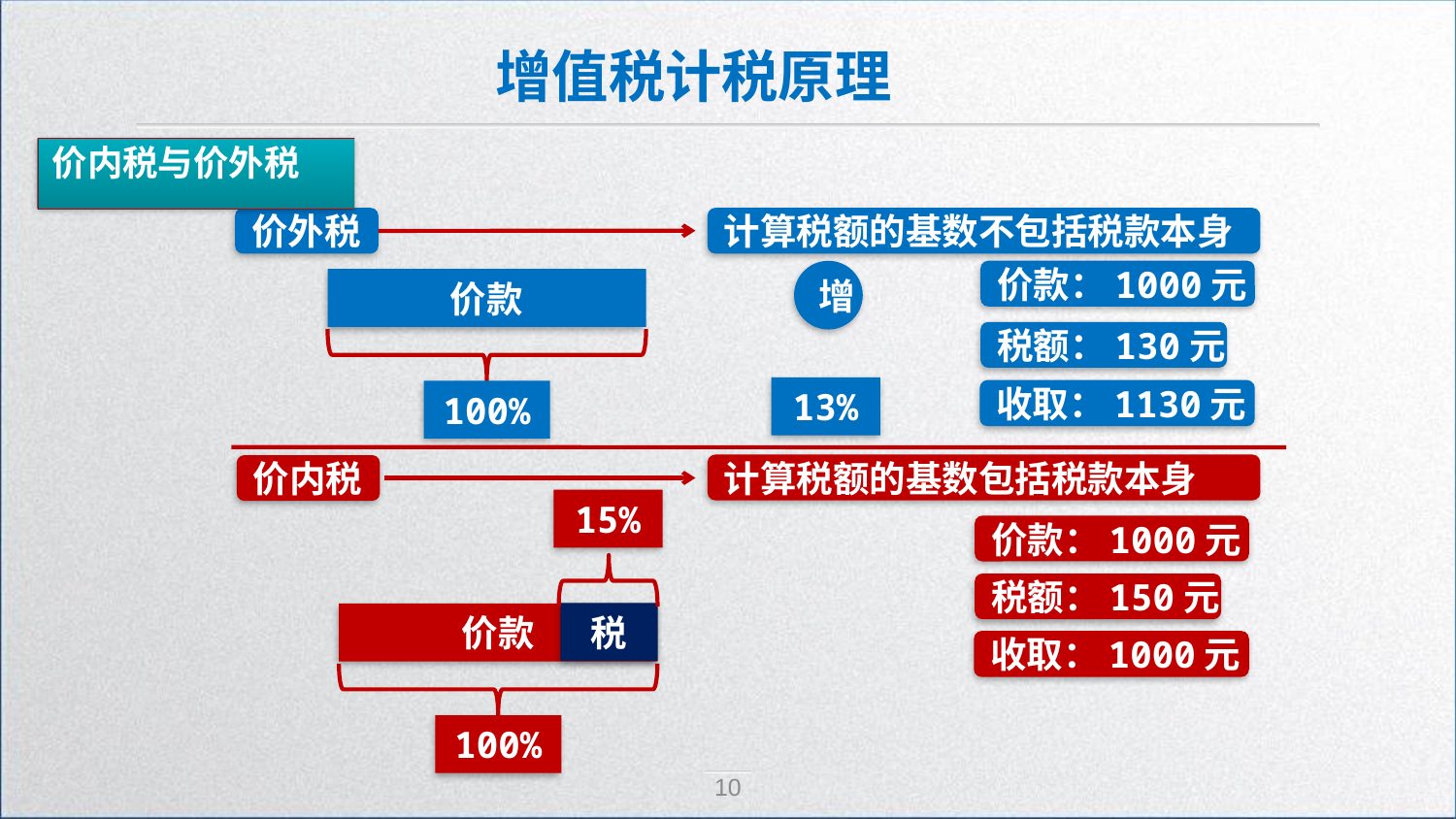

增值税计税原理
价内税与价外税

价外税
计算税额的基数不包括税款本身
增
价款：1000元
价款
税额：130元
13%
收取：1130元
100%
计算税额的基数包括税款本身
价内税
15%
价款：1000元

税额：150元
税
价款
收取：1000元
100%
10